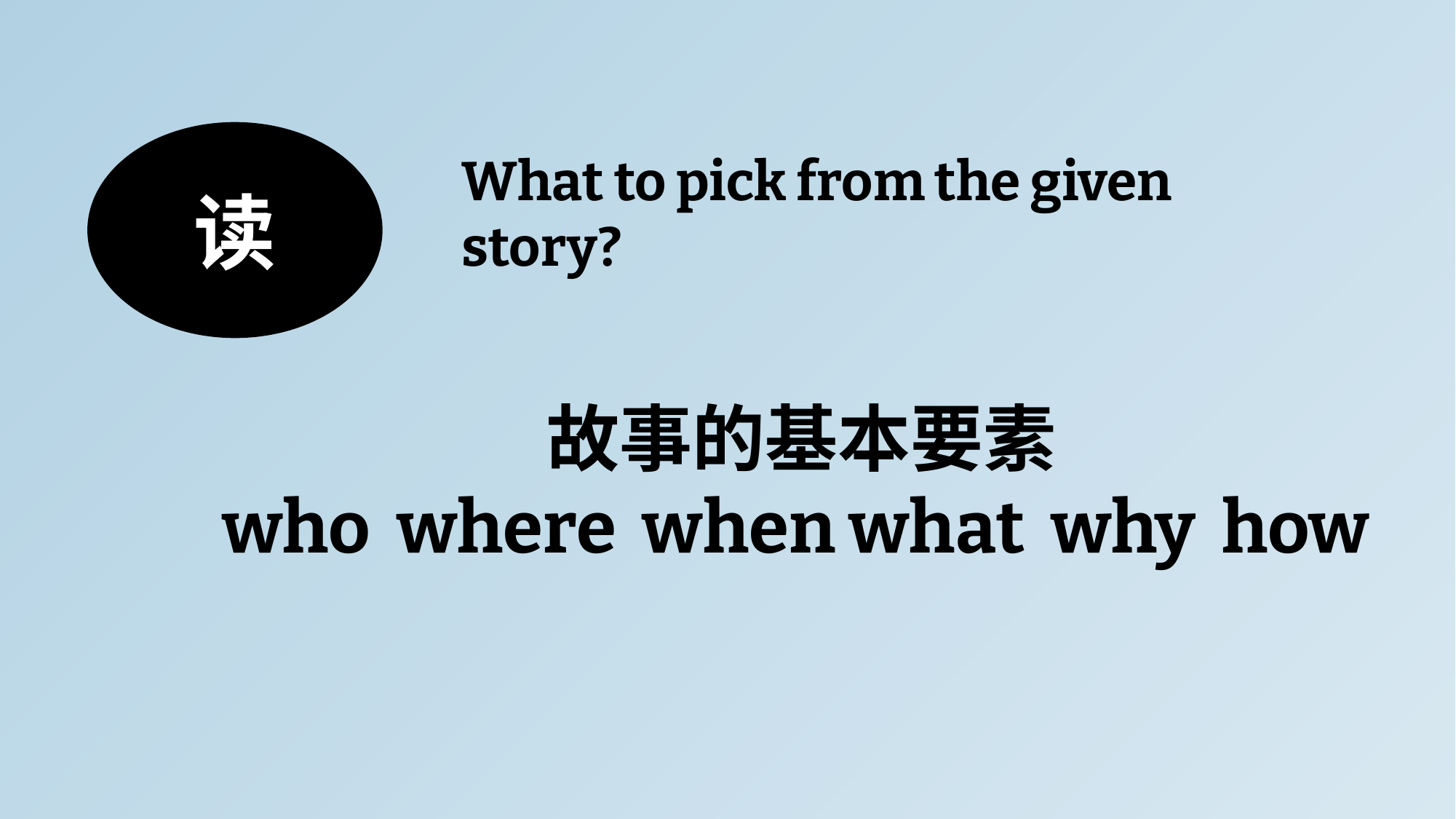

读
What to pick from the given story?
故事的基本要素
who  where  when what  why  how